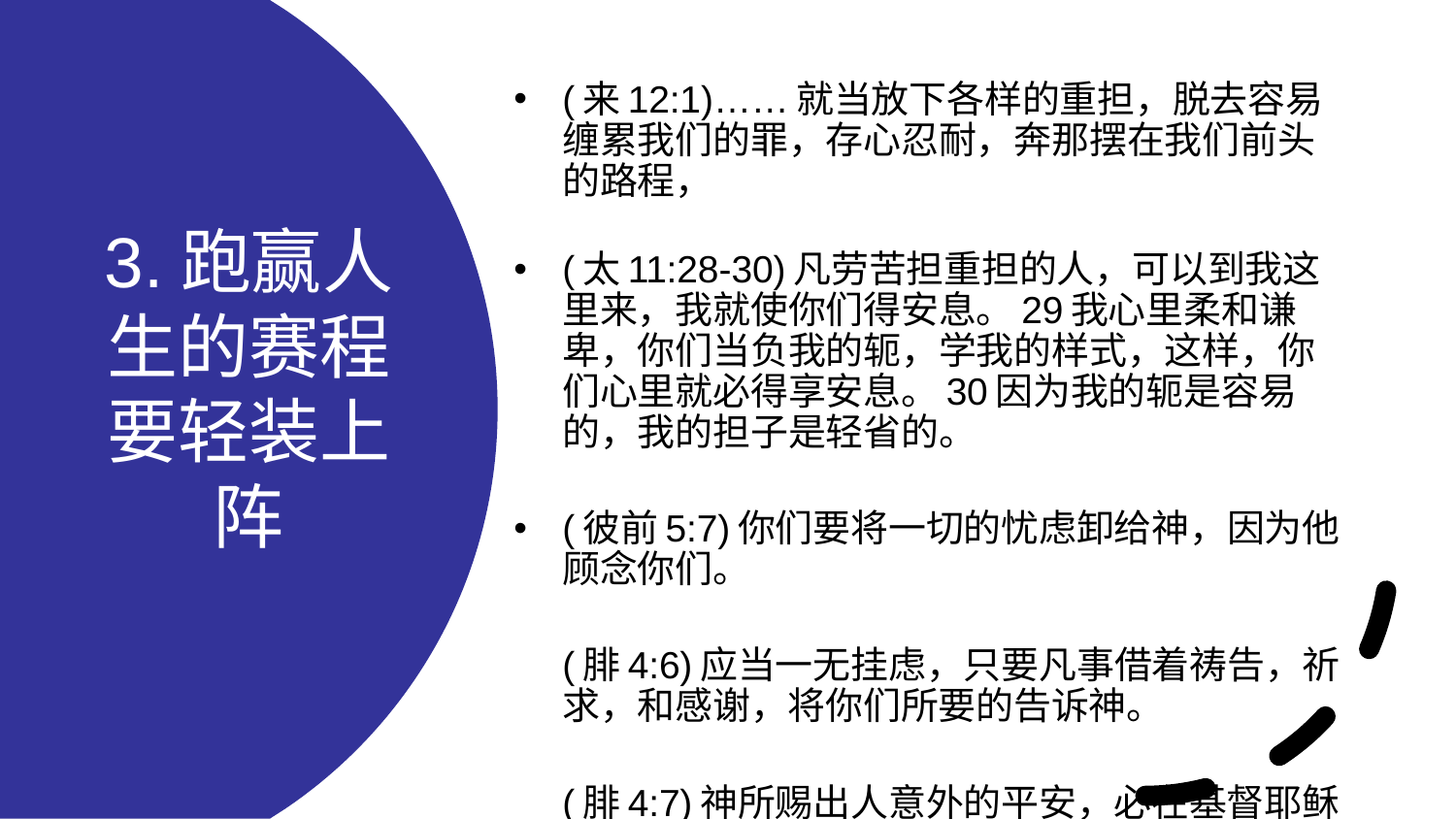

(来12:1)……就当放下各样的重担，脱去容易缠累我们的罪，存心忍耐，奔那摆在我们前头的路程，

(太11:28-30)凡劳苦担重担的人，可以到我这里来，我就使你们得安息。29我心里柔和谦卑，你们当负我的轭，学我的样式，这样，你们心里就必得享安息。30因为我的轭是容易的，我的担子是轻省的。

(彼前5:7)你们要将一切的忧虑卸给神，因为他顾念你们。

(腓4:6)应当一无挂虑，只要凡事借着祷告，祈求，和感谢，将你们所要的告诉神。

(腓4:7)神所赐出人意外的平安，必在基督耶稣里，保守你们的心怀意念。

# 3.跑赢人生的赛程要轻装上阵